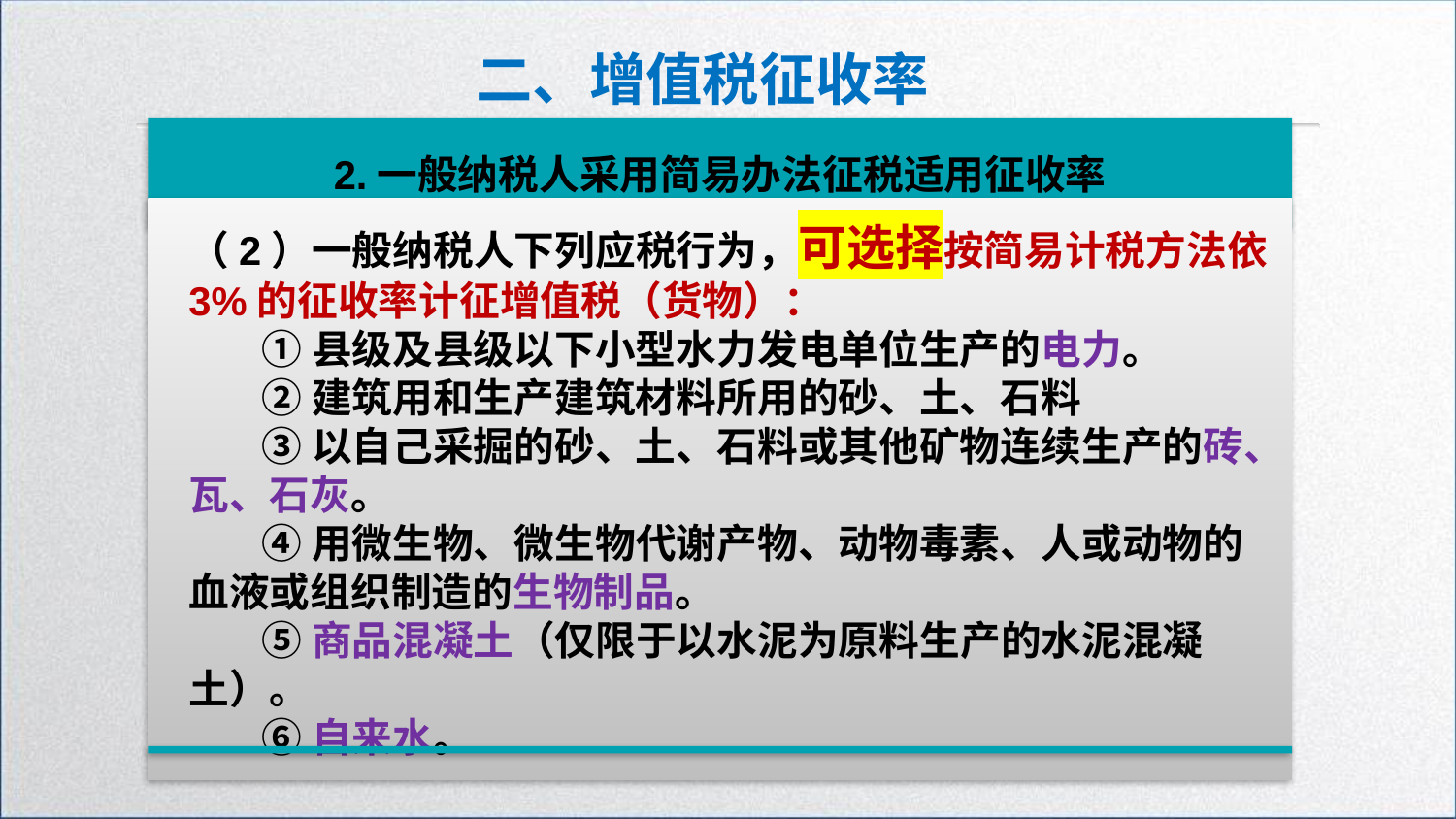

二、增值税征收率
2.一般纳税人采用简易办法征税适用征收率
（2）一般纳税人下列应税行为，可选择按简易计税方法依3%的征收率计征增值税（货物）：
①县级及县级以下小型水力发电单位生产的电力。
②建筑用和生产建筑材料所用的砂、土、石料
③以自己采掘的砂、土、石料或其他矿物连续生产的砖、瓦、石灰。
④用微生物、微生物代谢产物、动物毒素、人或动物的血液或组织制造的生物制品。
⑤商品混凝土（仅限于以水泥为原料生产的水泥混凝土）。
⑥自来水。